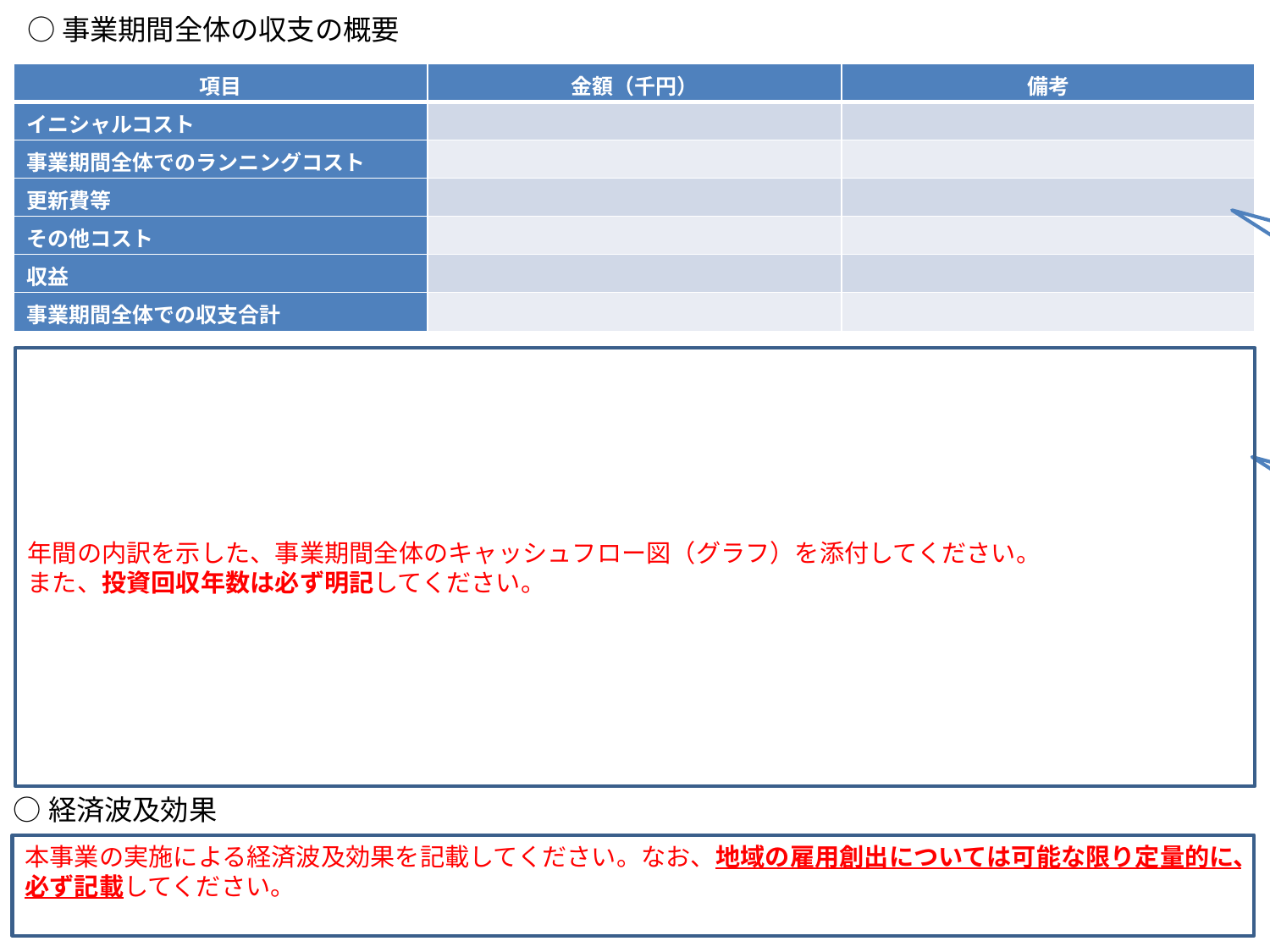

○事業期間全体の収支の概要
| 項目 | 金額（千円） | 備考 |
| --- | --- | --- |
| イニシャルコスト |  |  |
| 事業期間全体でのランニングコスト |  |  |
| 更新費等 |  |  |
| その他コスト |  |  |
| 収益 |  |  |
| 事業期間全体での収支合計 |  |  |
内訳は、前のスライドを参照すれば、必ずわかる形で作成してください。
※本オブジェクトは削除して御提出ください。
年間の内訳を示した、事業期間全体のキャッシュフロー図（グラフ）を添付してください。
また、投資回収年数は必ず明記してください。
必要に応じて行を増やしてください。
※本オブジェクトは削除して御提出ください。
○経済波及効果
本事業の実施による経済波及効果を記載してください。なお、地域の雇用創出については可能な限り定量的に、必ず記載してください。